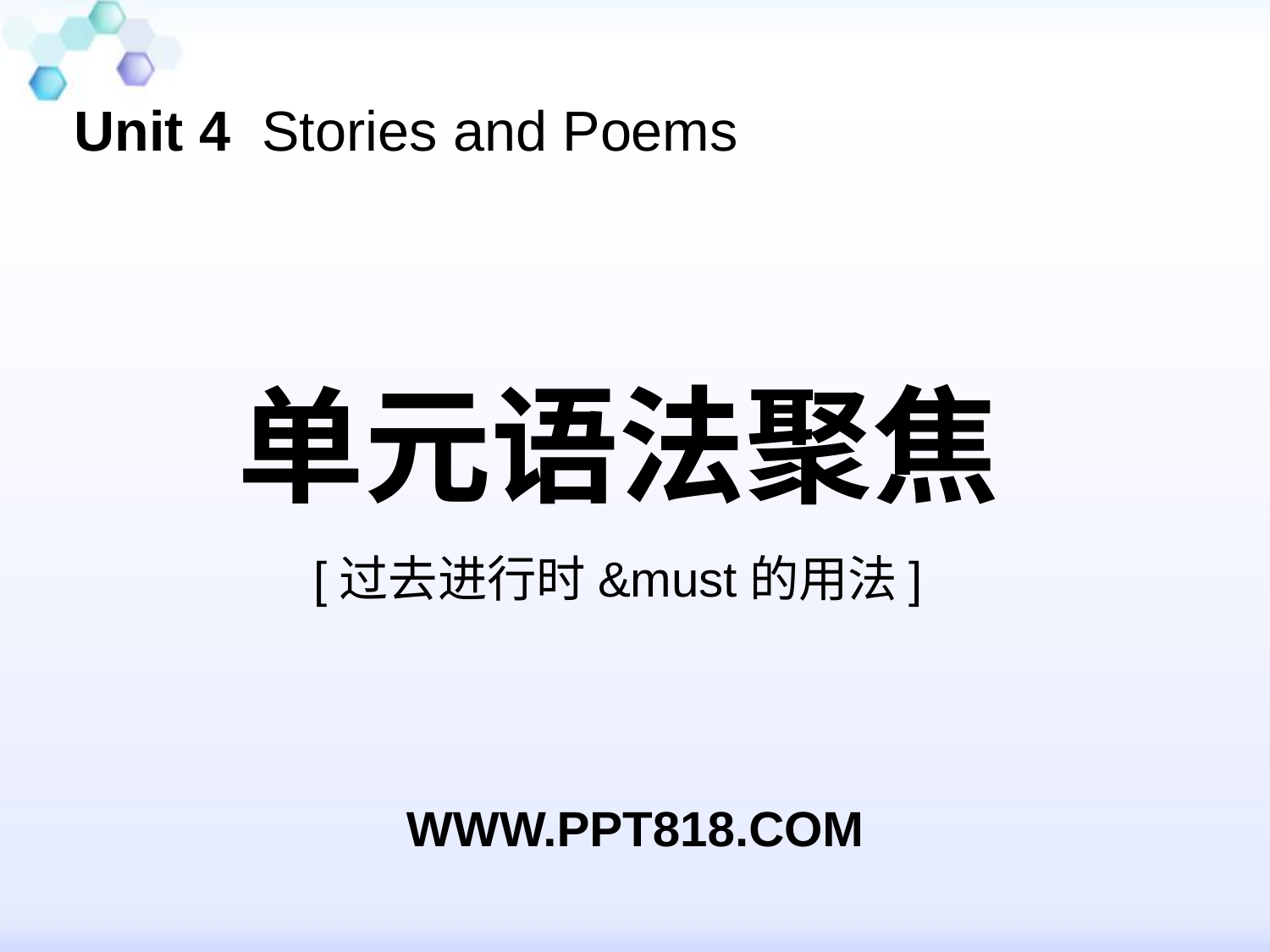

Unit 4  Stories and Poems
单元语法聚焦
[过去进行时&must的用法]
WWW.PPT818.COM